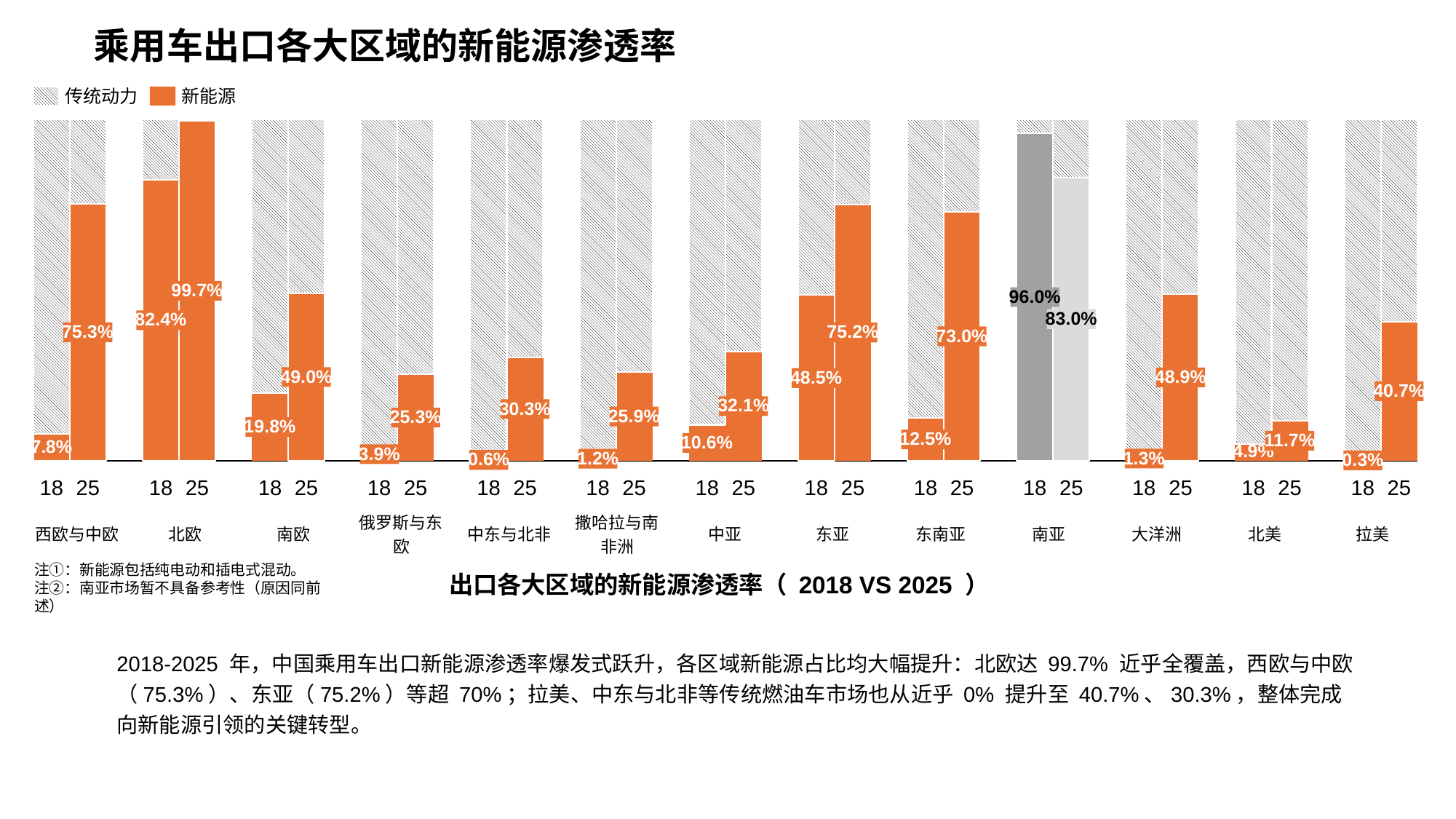

乘用车出口各大区域的新能源渗透率

传统动力
新能源

### Chart

| Category |  |  |
|---|---|---|
99.7%
96.0%
83.0%
82.4%
75.3%
75.2%
73.0%
49.0%
48.9%
48.5%
40.7%
32.1%
30.3%
25.9%
25.3%
19.8%
12.5%
11.7%
10.6%
3.9%
1.3%
1.2%
0.6%
0.3%
18
25
18
25
18
25
18
25
18
25
18
25
18
25
18
25
18
25
18
25
18
25
18
25
18
25
| 西欧与中欧 | 北欧 | 南欧 | 俄罗斯与东欧 | 中东与北非 | 撒哈拉与南非洲 | 中亚 | 东亚 | 东南亚 | 南亚 | 大洋洲 | 北美 | 拉美 |
| --- | --- | --- | --- | --- | --- | --- | --- | --- | --- | --- | --- | --- |
注①：新能源包括纯电动和插电式混动。
注②：南亚市场暂不具备参考性（原因同前述）
出口各大区域的新能源渗透率（ 2018 VS 2025 ）
2018-2025 年，中国乘用车出口新能源渗透率爆发式跃升，各区域新能源占比均大幅提升：北欧达 99.7% 近乎全覆盖，西欧与中欧（75.3%）、东亚（75.2%）等超 70%；拉美、中东与北非等传统燃油车市场也从近乎 0% 提升至 40.7%、30.3%，整体完成向新能源引领的关键转型。